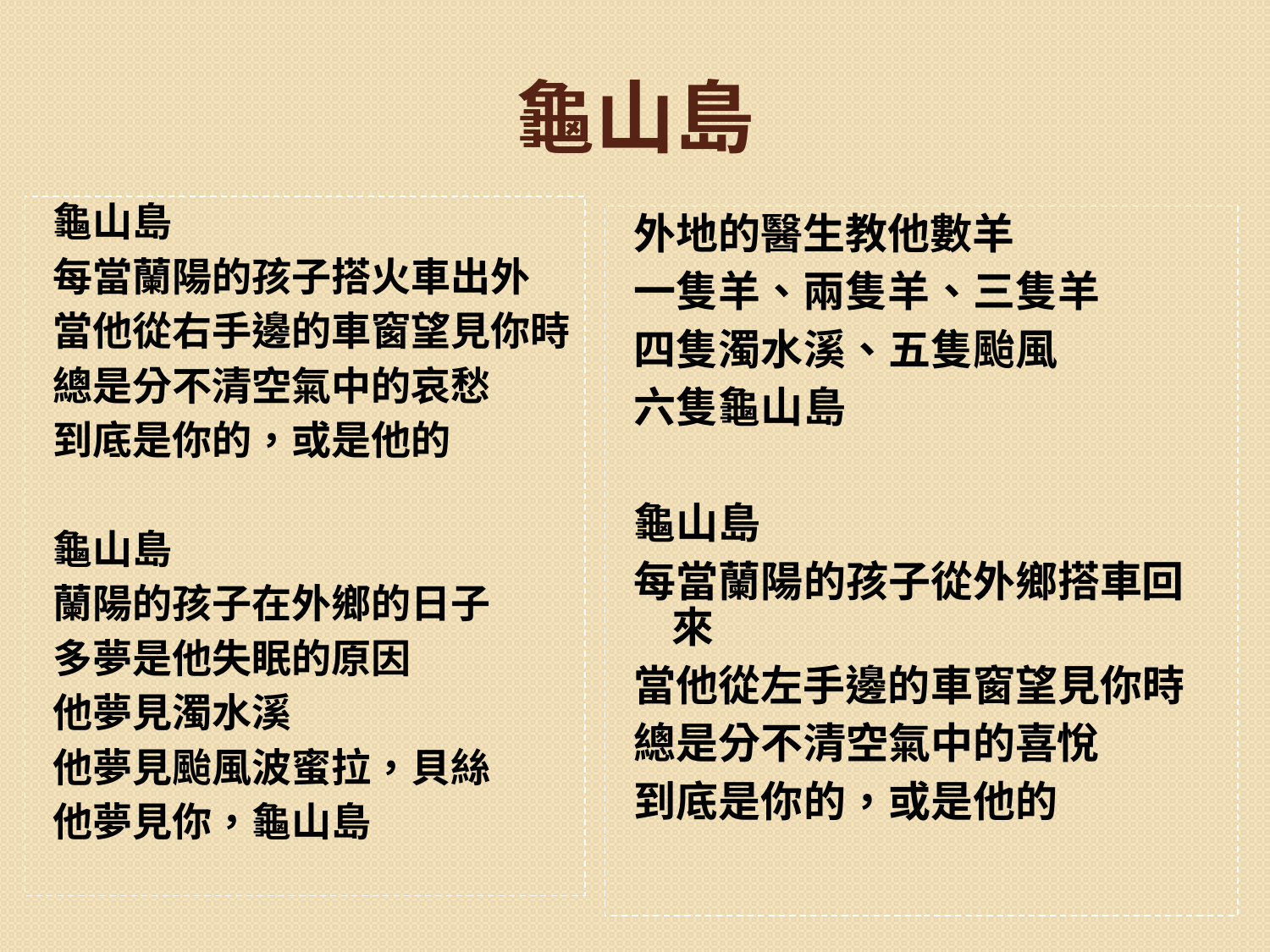

龜山島
龜山島
每當蘭陽的孩子搭火車出外
當他從右手邊的車窗望見你時
總是分不清空氣中的哀愁
到底是你的，或是他的

龜山島
蘭陽的孩子在外鄉的日子
多夢是他失眠的原因
他夢見濁水溪
他夢見颱風波蜜拉，貝絲
他夢見你，龜山島
外地的醫生教他數羊
一隻羊、兩隻羊、三隻羊
四隻濁水溪、五隻颱風
六隻龜山島

龜山島
每當蘭陽的孩子從外鄉搭車回來
當他從左手邊的車窗望見你時
總是分不清空氣中的喜悅
到底是你的，或是他的